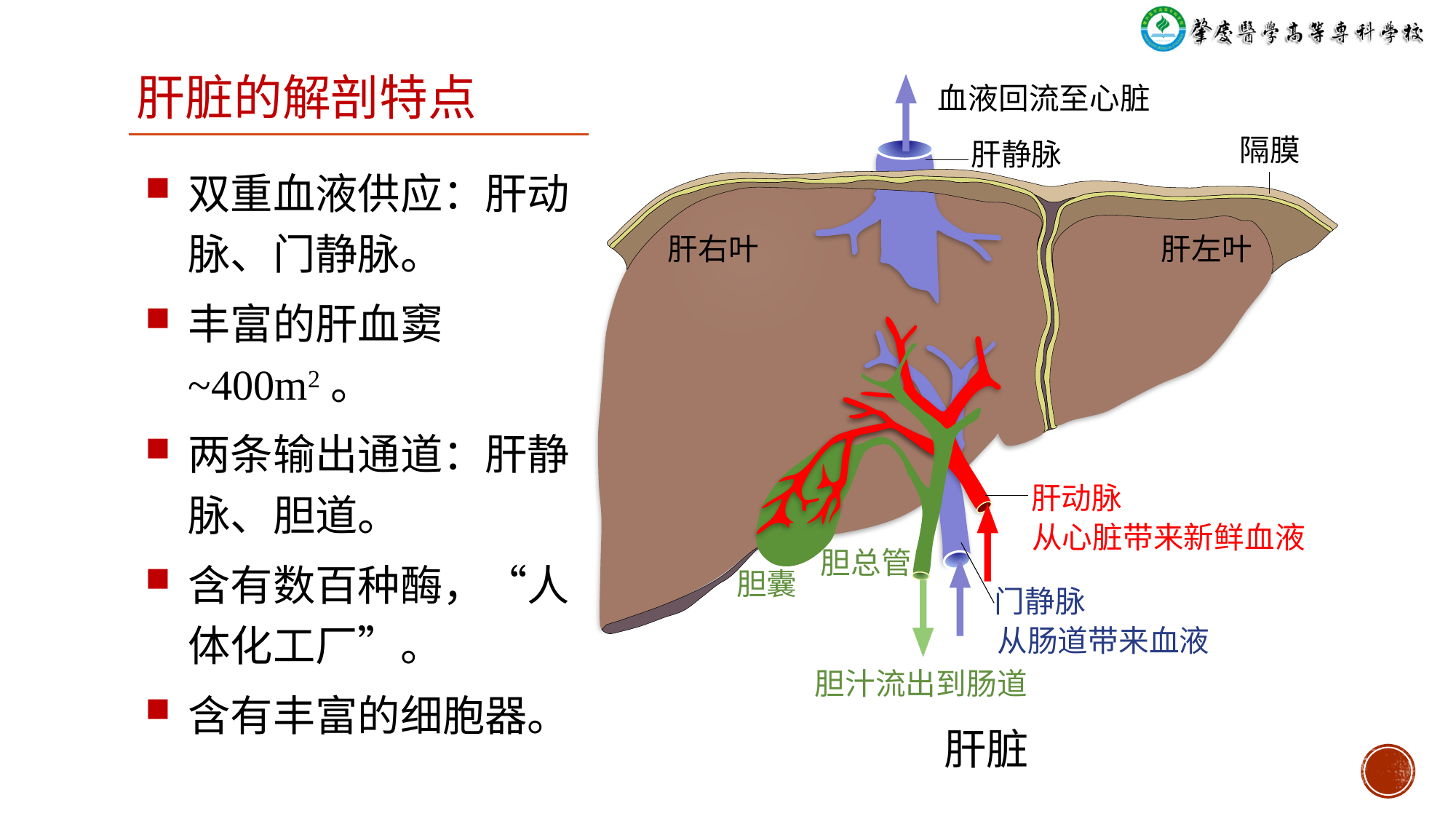

肝脏的解剖特点

血液回流至心脏
隔膜
肝静脉

双重血液供应：肝动脉、门静脉。
丰富的肝血窦~400m2。
两条输出通道：肝静脉、胆道。
含有数百种酶，“人体化工厂”。
含有丰富的细胞器。

肝左叶
肝右叶
肝动脉

从心脏带来新鲜血液
胆总管

胆囊
门静脉

从肠道带来血液
胆汁流出到肠道
肝脏